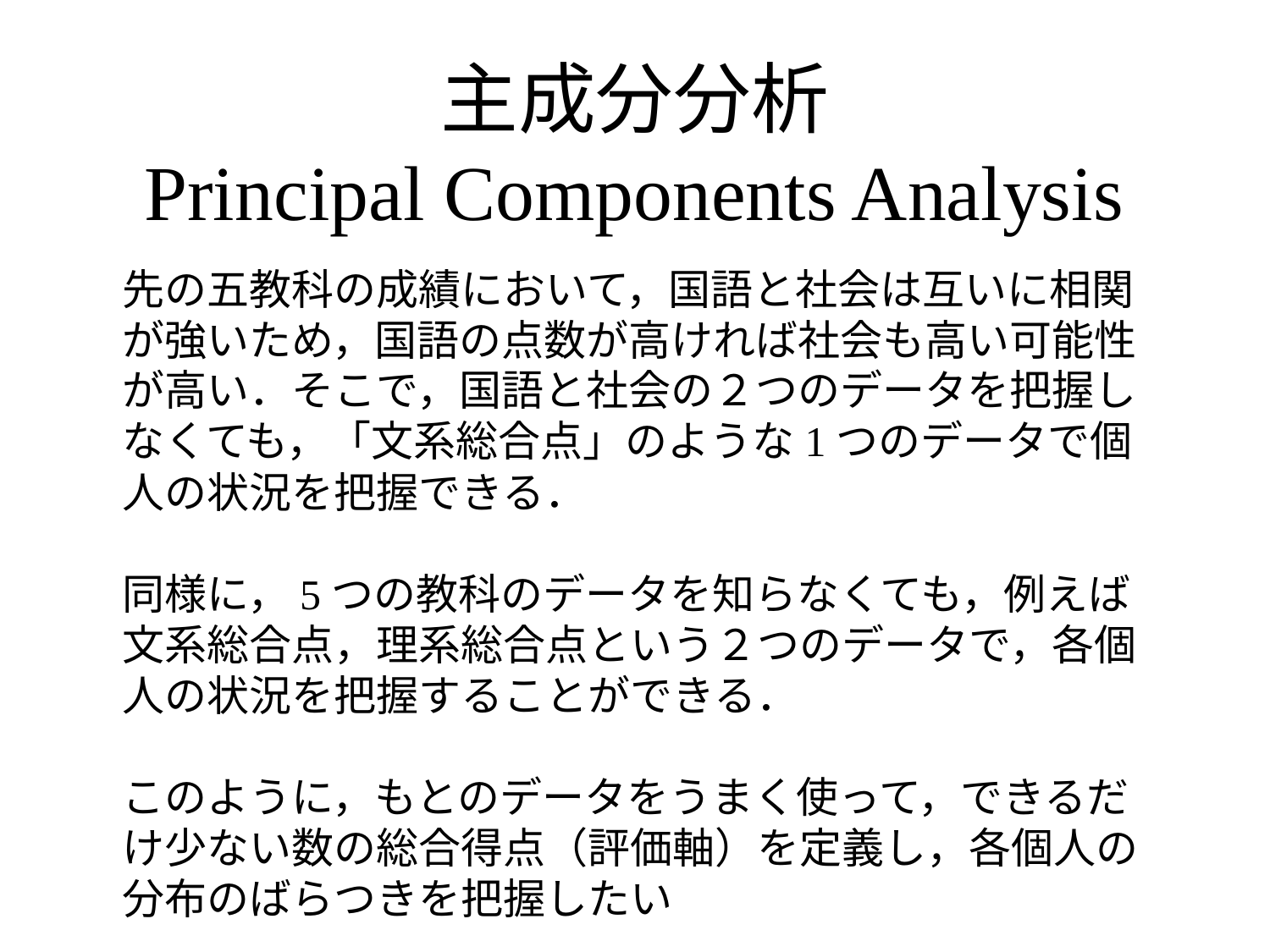

# 主成分分析 Principal Components Analysis
先の五教科の成績において，国語と社会は互いに相関が強いため，国語の点数が高ければ社会も高い可能性が高い．そこで，国語と社会の２つのデータを把握しなくても，「文系総合点」のような1つのデータで個人の状況を把握できる．

同様に，5つの教科のデータを知らなくても，例えば文系総合点，理系総合点という２つのデータで，各個人の状況を把握することができる．

このように，もとのデータをうまく使って，できるだけ少ない数の総合得点（評価軸）を定義し，各個人の分布のばらつきを把握したい